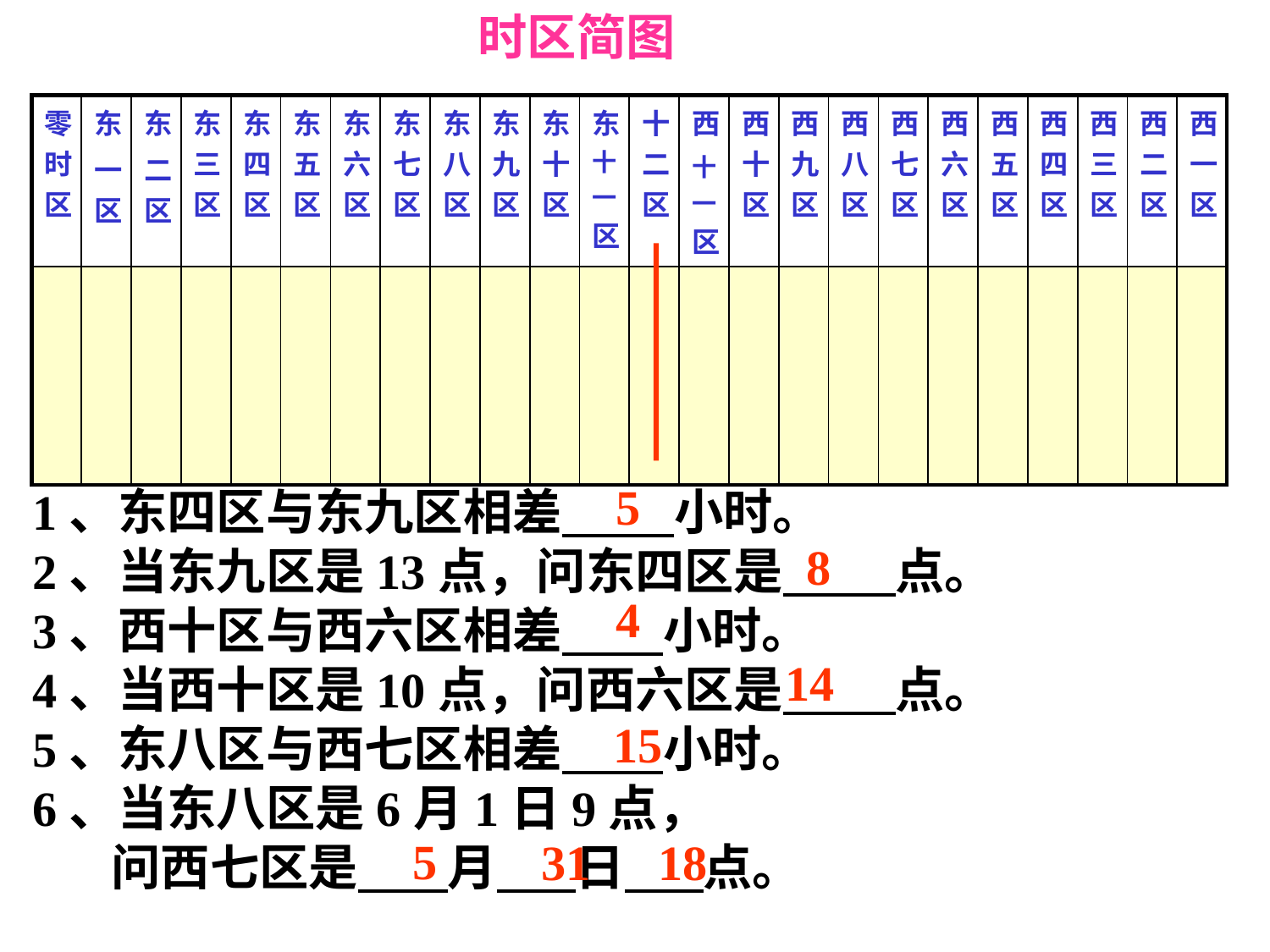

时区简图
| 零时区 | 东 一区 | 东 二区 | 东三区 | 东四区 | 东五区 | 东六区 | 东七区 | 东八区 | 东九区 | 东十区 | 东十一区 | 十二区 | 西 十一区 | 西十区 | 西九区 | 西八区 | 西七区 | 西六区 | 西五区 | 西四区 | 西三区 | 西二区 | 西一区 |
| --- | --- | --- | --- | --- | --- | --- | --- | --- | --- | --- | --- | --- | --- | --- | --- | --- | --- | --- | --- | --- | --- | --- | --- |
|  |  |  |  |  |  |  |  |  |  |  |  |  |  |  |  |  |  |  |  |  |  |  |  |

5
1、东四区与东九区相差          小时。
2、当东九区是13点，问东四区是          点。
3、西十区与西六区相差         小时。
4、当西十区是10点，问西六区是          点。
5、东八区与西七区相差         小时。
6、当东八区是6月1日9点，
      问西七区是        月       日       点。
8
4
14
15
5
31
18